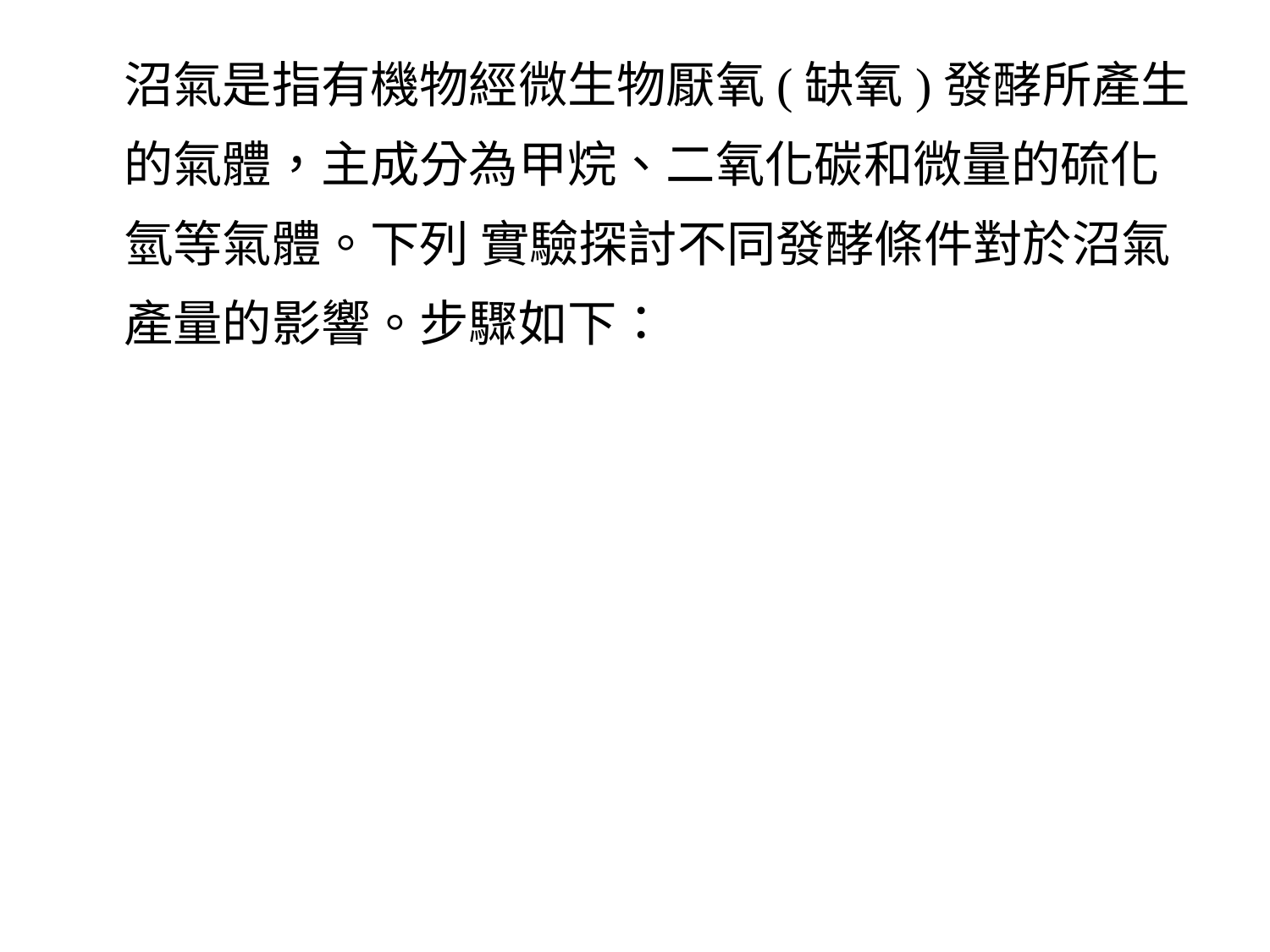

沼氣是指有機物經微生物厭氧(缺氧)發酵所產生

的氣體，主成分為甲烷、二氧化碳和微量的硫化

氫等氣體。下列 實驗探討不同發酵條件對於沼氣

產量的影響。步驟如下：